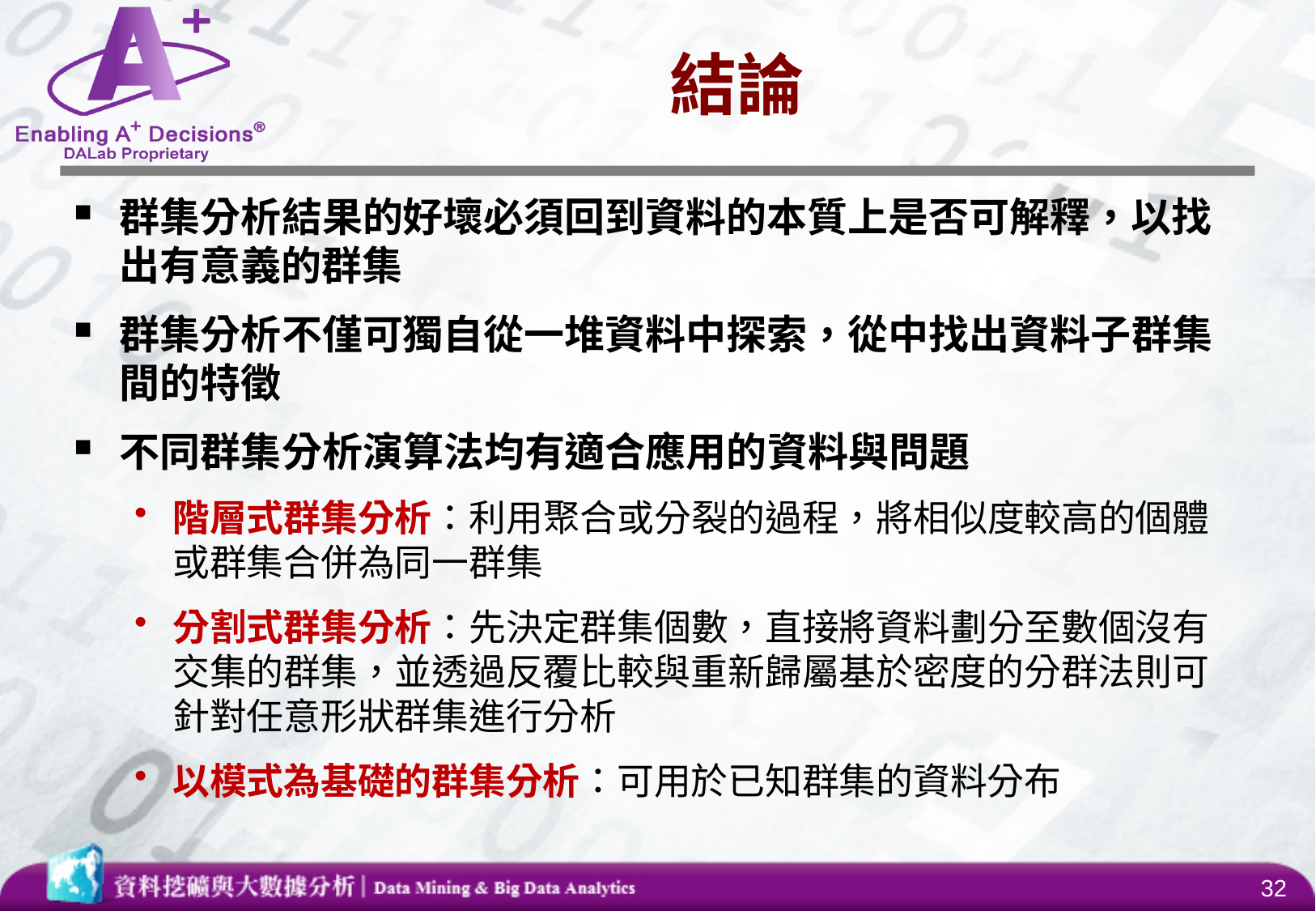

# 結論
群集分析結果的好壞必須回到資料的本質上是否可解釋，以找出有意義的群集
群集分析不僅可獨自從一堆資料中探索，從中找出資料子群集間的特徵
不同群集分析演算法均有適合應用的資料與問題
階層式群集分析：利用聚合或分裂的過程，將相似度較高的個體或群集合併為同一群集
分割式群集分析：先決定群集個數，直接將資料劃分至數個沒有交集的群集，並透過反覆比較與重新歸屬基於密度的分群法則可針對任意形狀群集進行分析
以模式為基礎的群集分析：可用於已知群集的資料分布
32